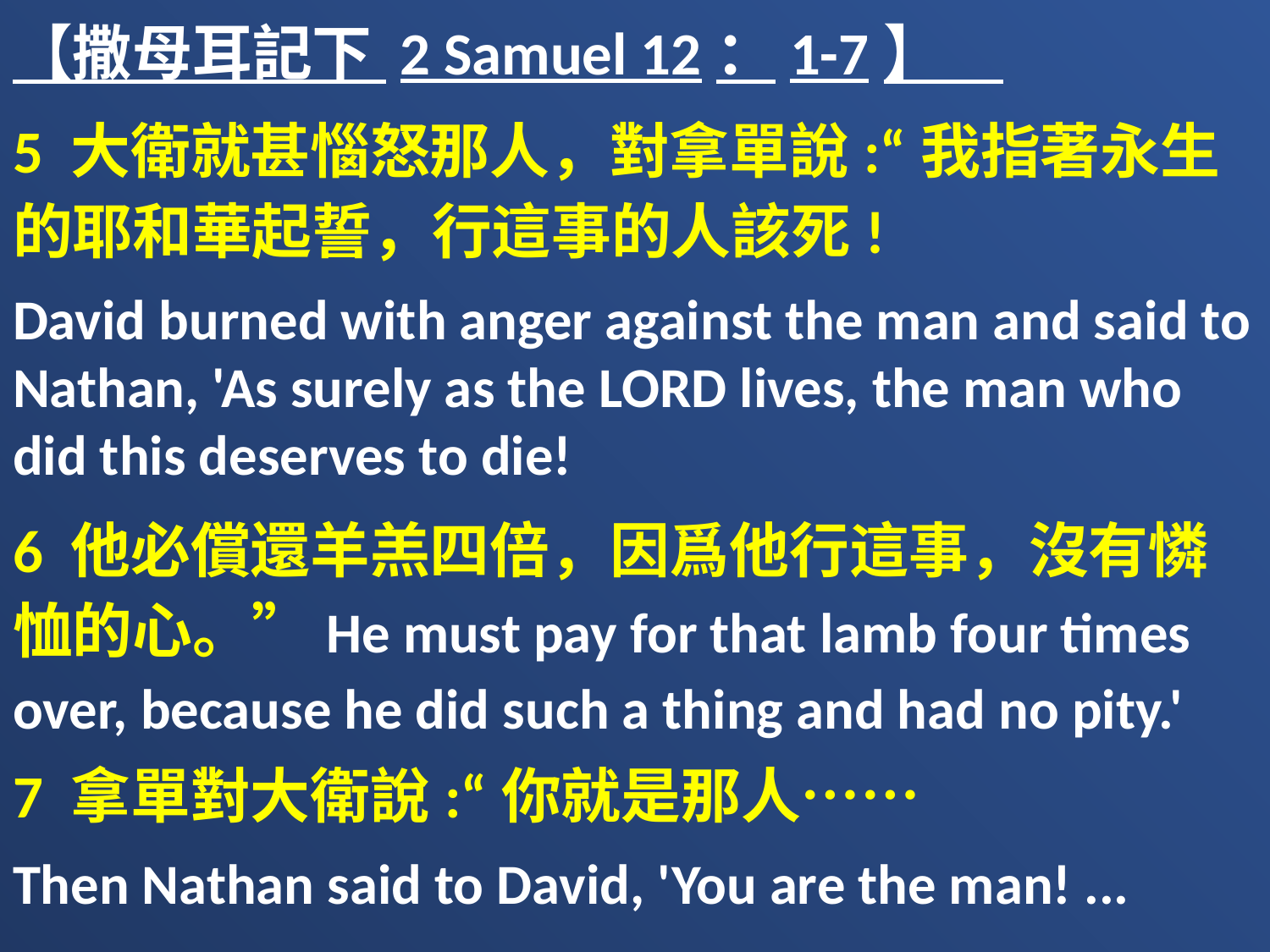

【撒母耳記下 2 Samuel 12：1-7】
5 大衛就甚惱怒那人，對拿單說:“我指著永生的耶和華起誓，行這事的人該死!
David burned with anger against the man and said to Nathan, 'As surely as the LORD lives, the man who did this deserves to die!
6 他必償還羊羔四倍，因爲他行這事，沒有憐恤的心。”He must pay for that lamb four times over, because he did such a thing and had no pity.'
7 拿單對大衛說:“你就是那人……
Then Nathan said to David, 'You are the man! ...